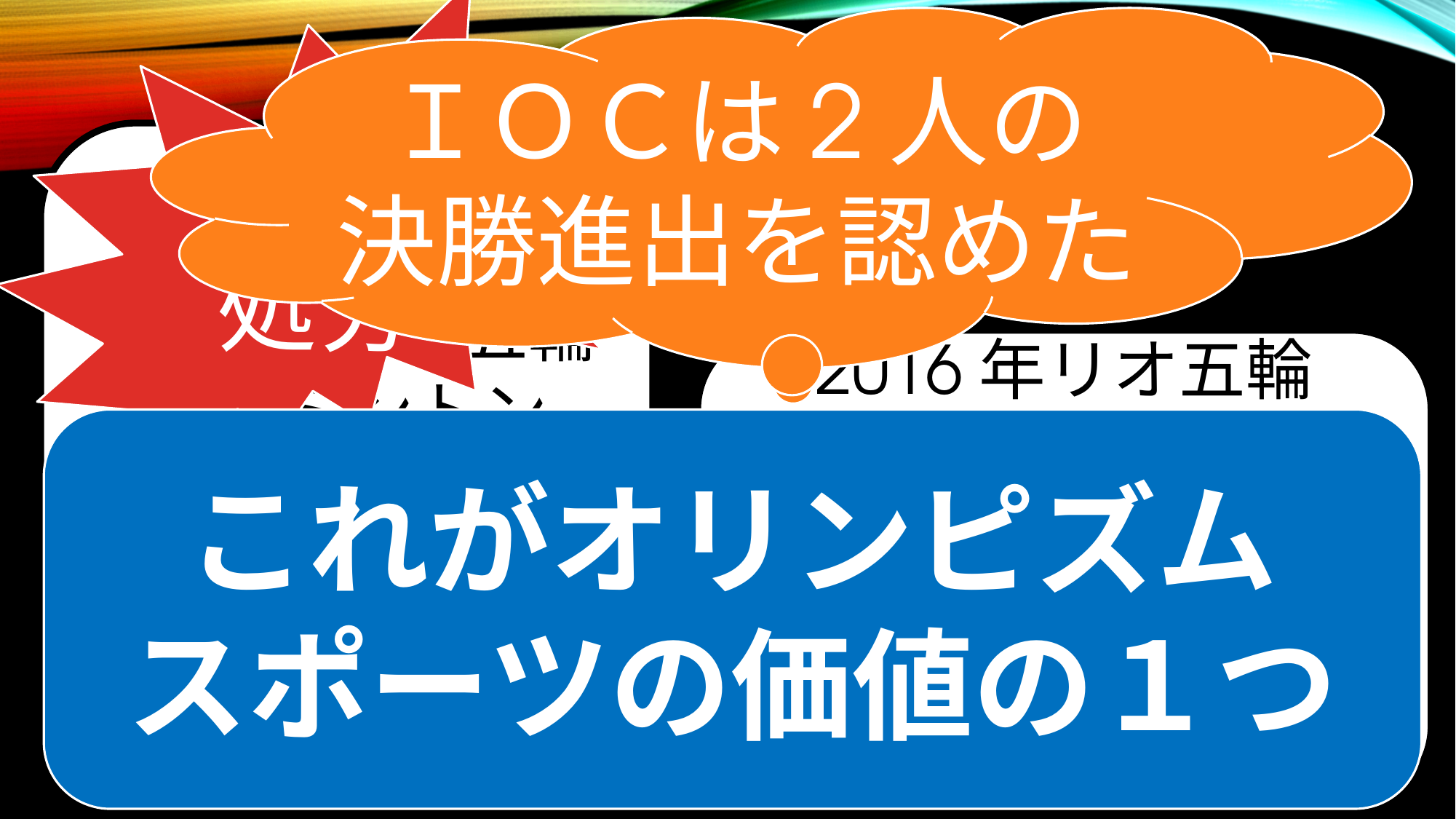

失格処分
ＩＯＣは2人の
決勝進出を認めた
#
2016年リオ五輪
バドミントン
無気力試合の画像

2016年リオ五輪
女子10000ｍ予選
転倒後、助け合いゴールし、
抱き合い称え合う画像
これがオリンピズム
スポーツの価値の１つ